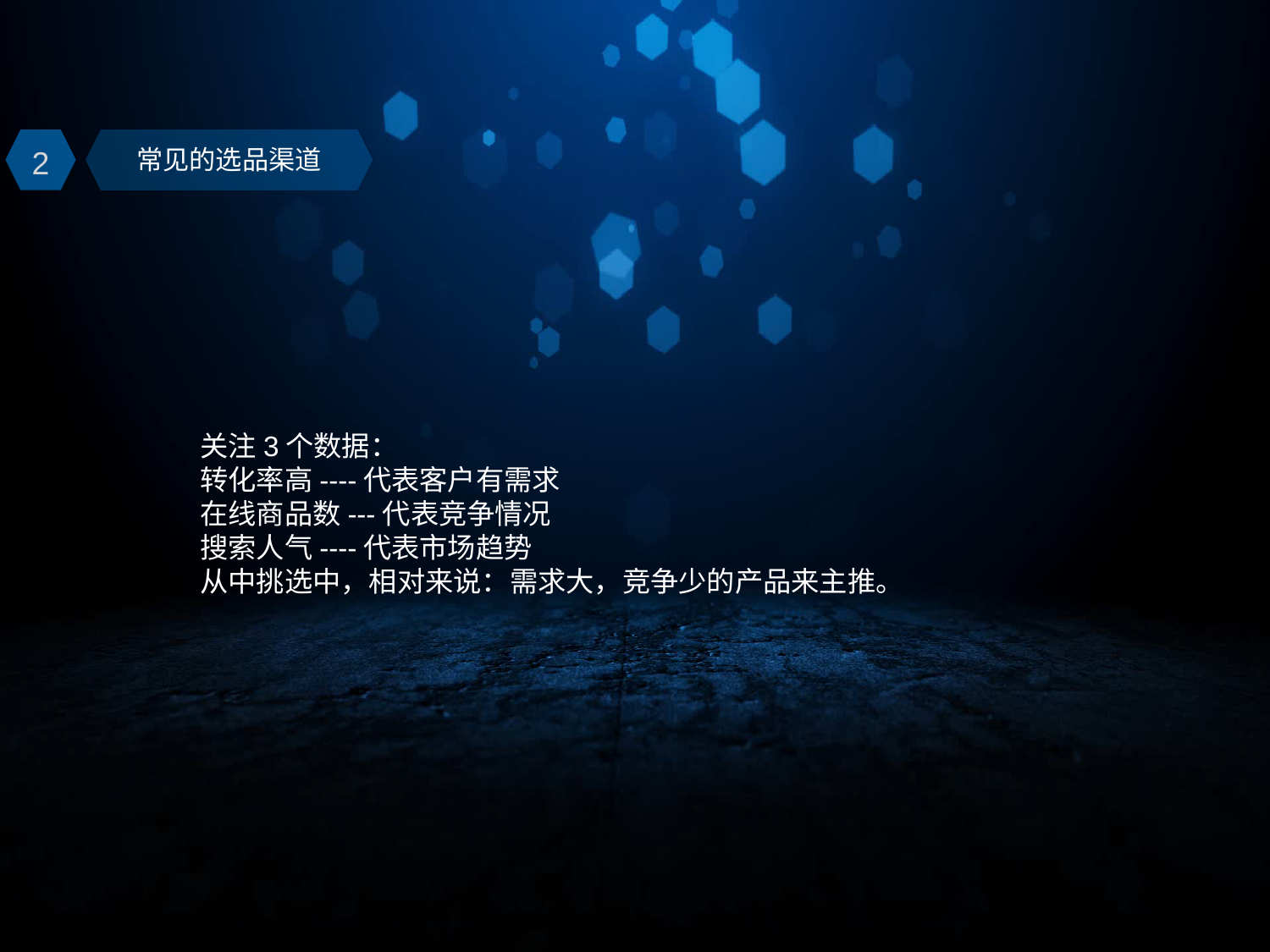

2

常见的选品渠道
关注3个数据：
转化率高----代表客户有需求
在线商品数---代表竞争情况
搜索人气----代表市场趋势
从中挑选中，相对来说：需求大，竞争少的产品来主推。